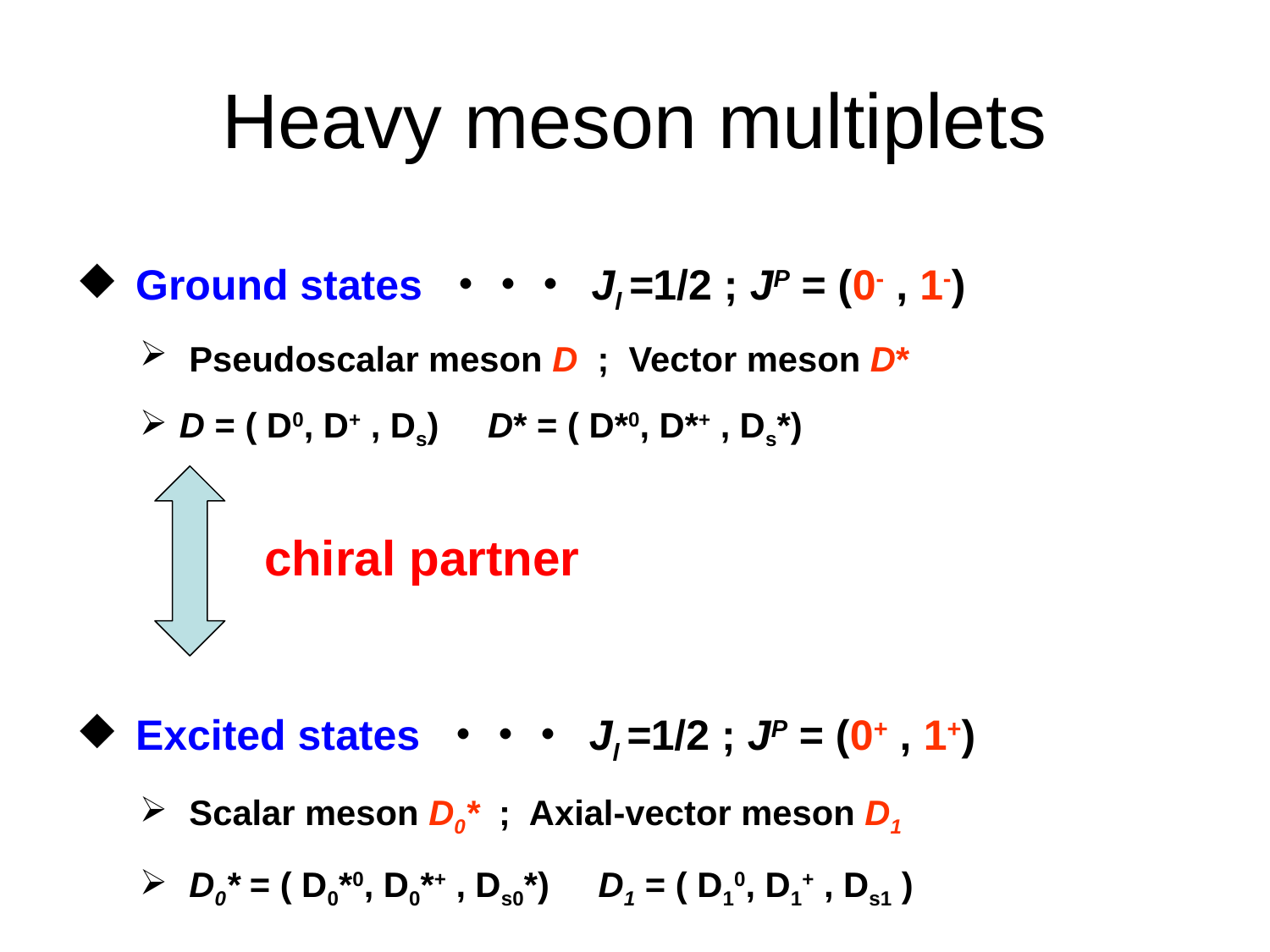

# Heavy meson multiplets
 Ground states ・・・ Jl =1/2 ; JP = (0- , 1-)
 Pseudoscalar meson D  ;  Vector meson D*
D = ( D0, D+ , Ds)     D* = ( D*0, D*+ , Ds*)

 Excited states ・・・ Jl =1/2 ; JP = (0+ , 1+)
 Scalar meson D0*  ;  Axial-vector meson D1
 D0* = ( D0*0, D0*+ , Ds0*)     D1 = ( D10, D1+ , Ds1 )

chiral partner